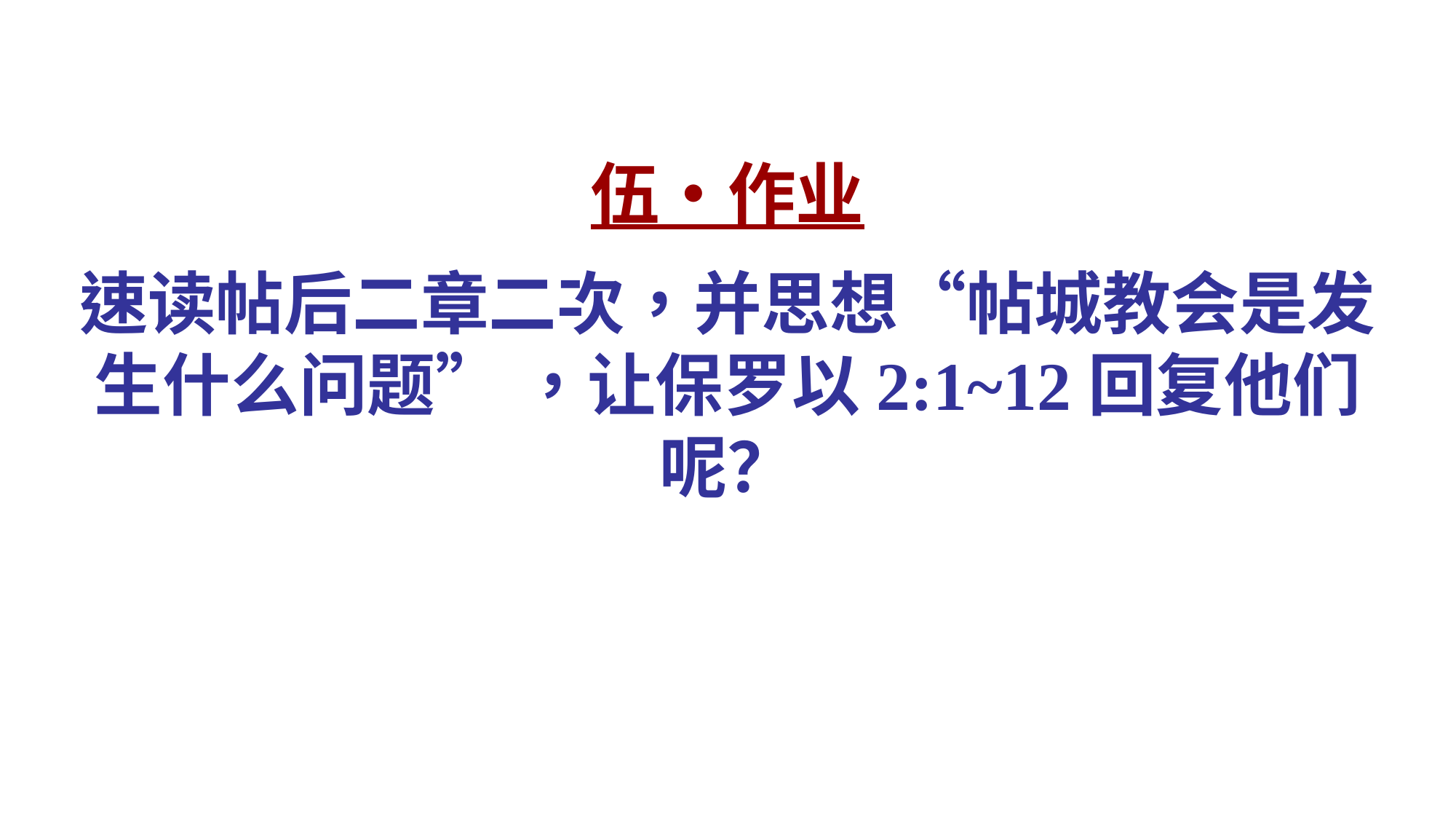

伍‧作业
速读帖后二章二次，并思想“帖城教会是发生什么问题” ，让保罗以2:1~12回复他们呢？